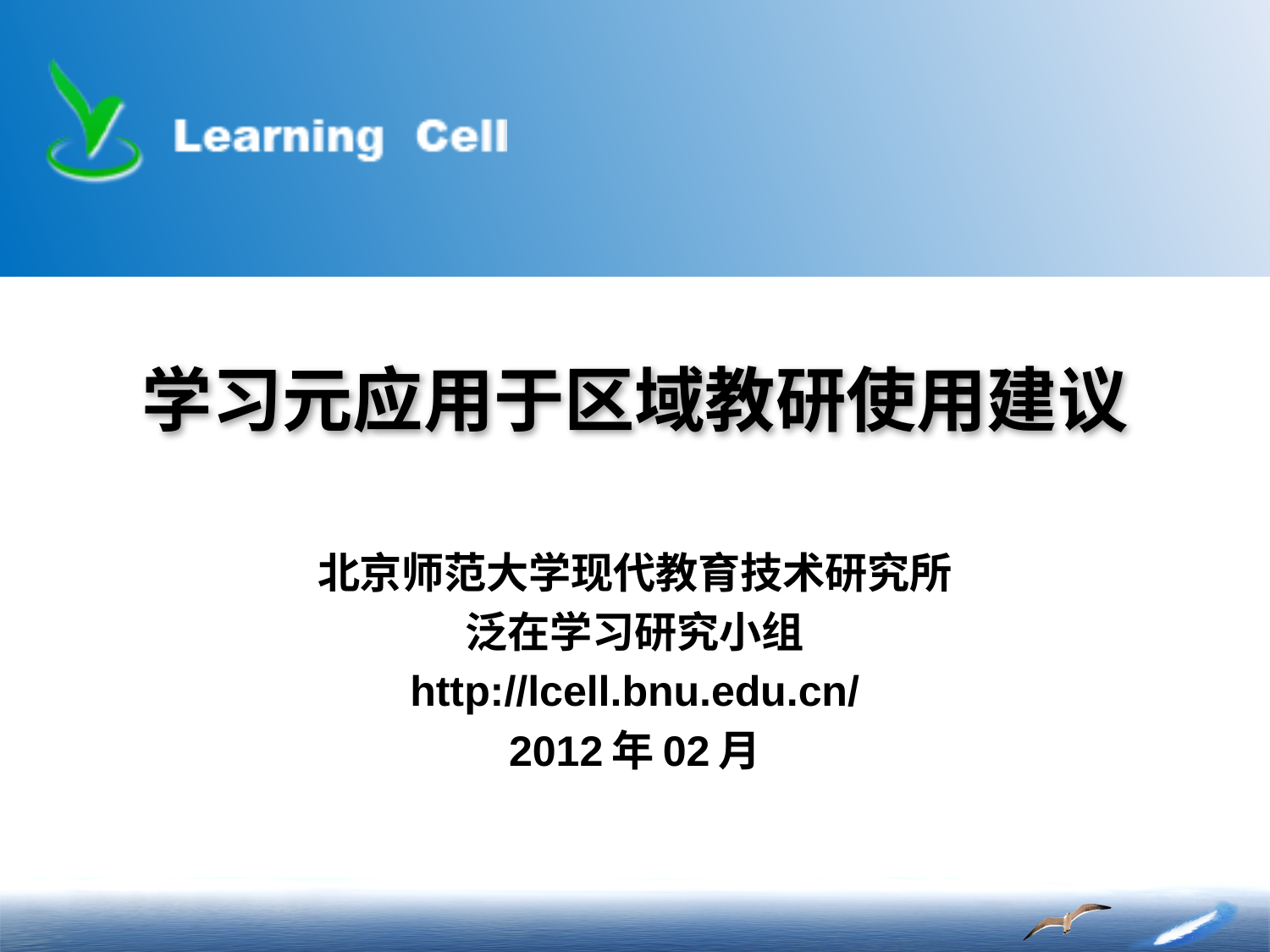

# 学习元应用于区域教研使用建议
北京师范大学现代教育技术研究所
泛在学习研究小组
http://lcell.bnu.edu.cn/
2012年02月